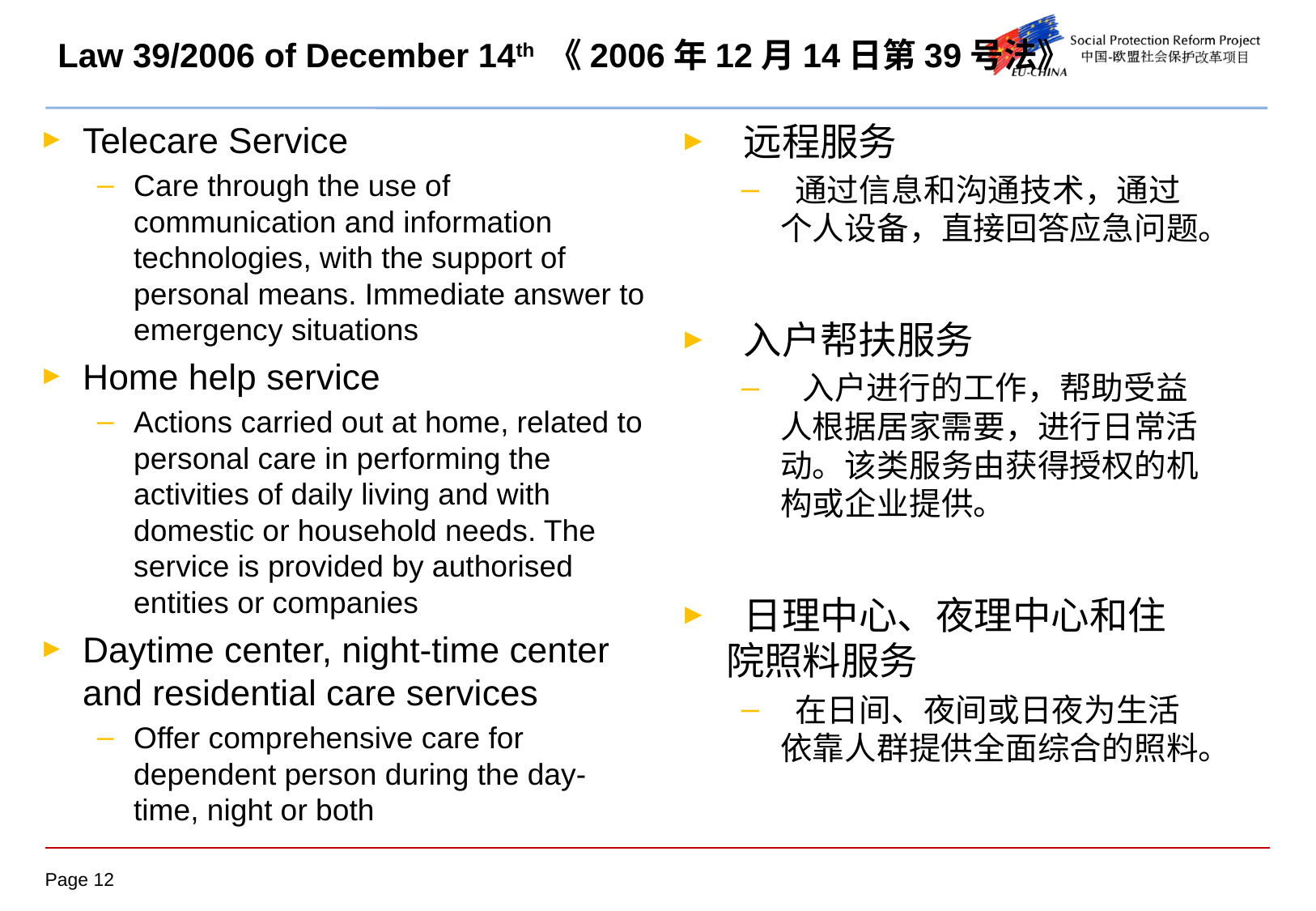

# Law 39/2006 of December 14th 《2006年12月14日第39号法》
 远程服务
 通过信息和沟通技术，通过个人设备，直接回答应急问题。

 入户帮扶服务
  入户进行的工作，帮助受益人根据居家需要，进行日常活动。该类服务由获得授权的机构或企业提供。

 日理中心、夜理中心和住院照料服务
 在日间、夜间或日夜为生活依靠人群提供全面综合的照料。
Telecare Service
Care through the use of communication and information technologies, with the support of personal means. Immediate answer to emergency situations
Home help service
Actions carried out at home, related to personal care in performing the activities of daily living and with domestic or household needs. The service is provided by authorised entities or companies
Daytime center, night-time center and residential care services
Offer comprehensive care for dependent person during the day-time, night or both